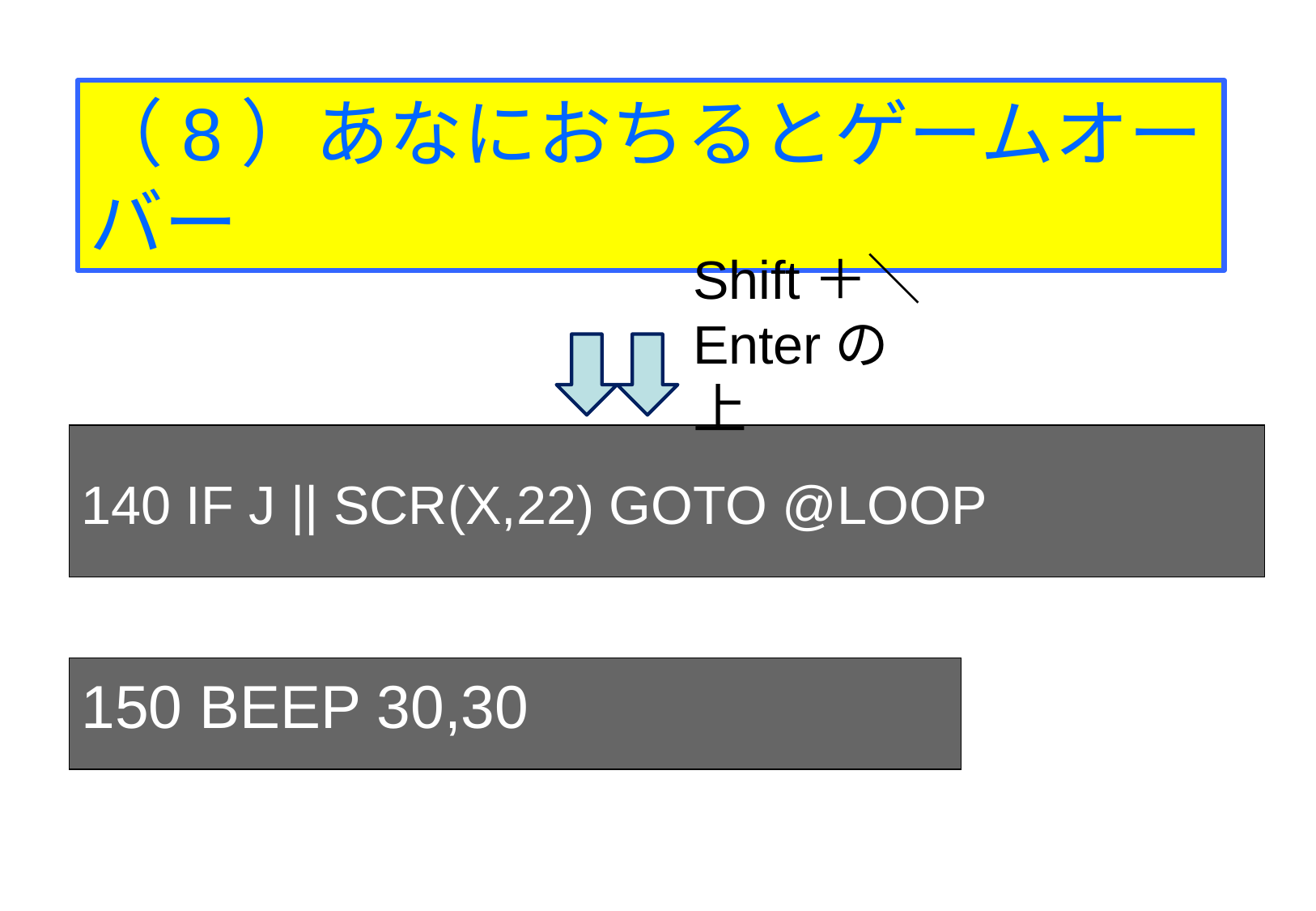

（8）あなにおちるとゲームオーバー
Shift＋＼
Enterの上

140 IF J || SCR(X,22) GOTO @LOOP
150 BEEP 30,30